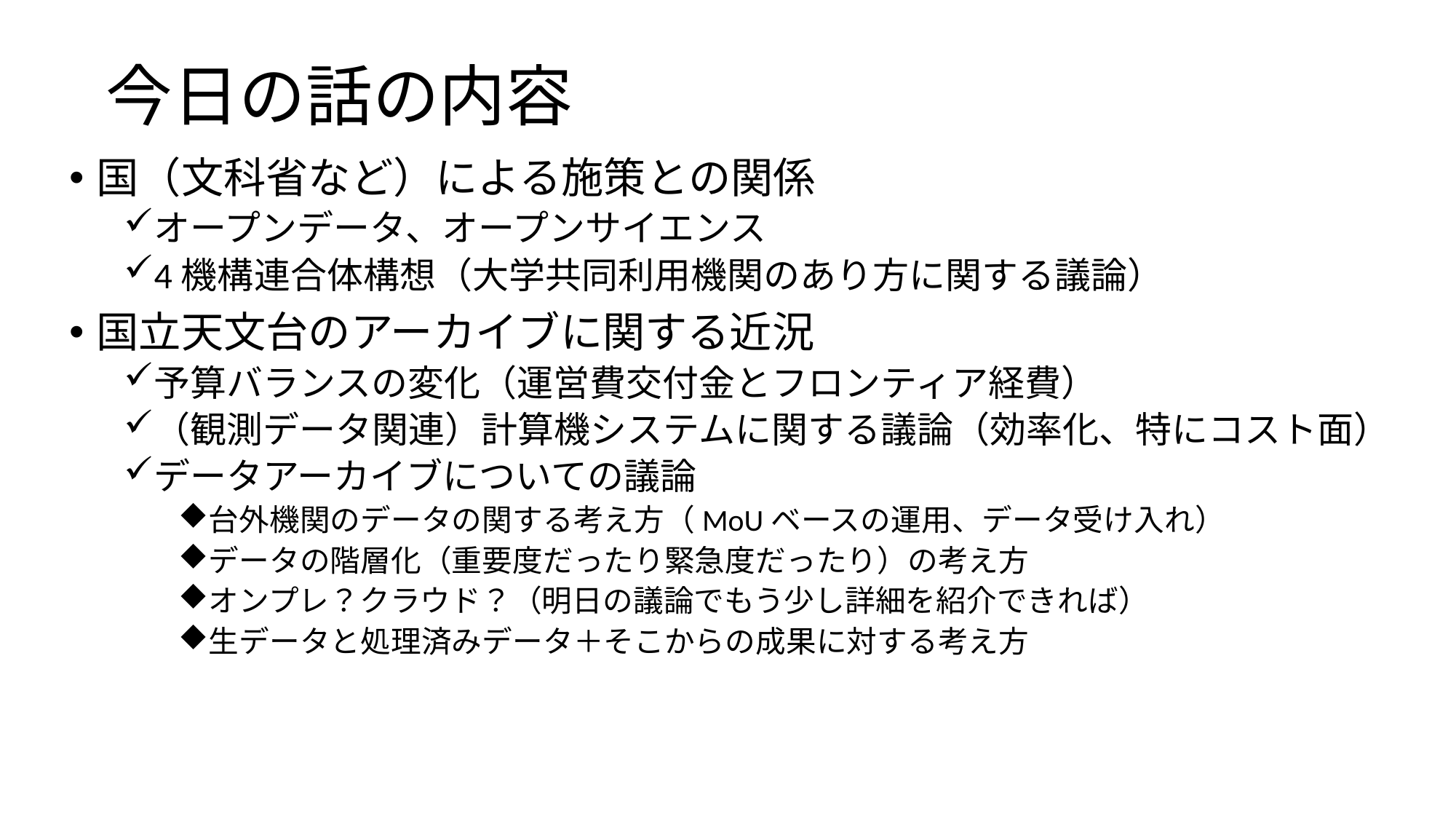

# 今日の話の内容
国（文科省など）による施策との関係
オープンデータ、オープンサイエンス
4機構連合体構想（大学共同利用機関のあり方に関する議論）
国立天文台のアーカイブに関する近況
予算バランスの変化（運営費交付金とフロンティア経費）
（観測データ関連）計算機システムに関する議論（効率化、特にコスト面）
データアーカイブについての議論
台外機関のデータの関する考え方（MoUベースの運用、データ受け入れ）
データの階層化（重要度だったり緊急度だったり）の考え方
オンプレ？クラウド？（明日の議論でもう少し詳細を紹介できれば）
生データと処理済みデータ＋そこからの成果に対する考え方